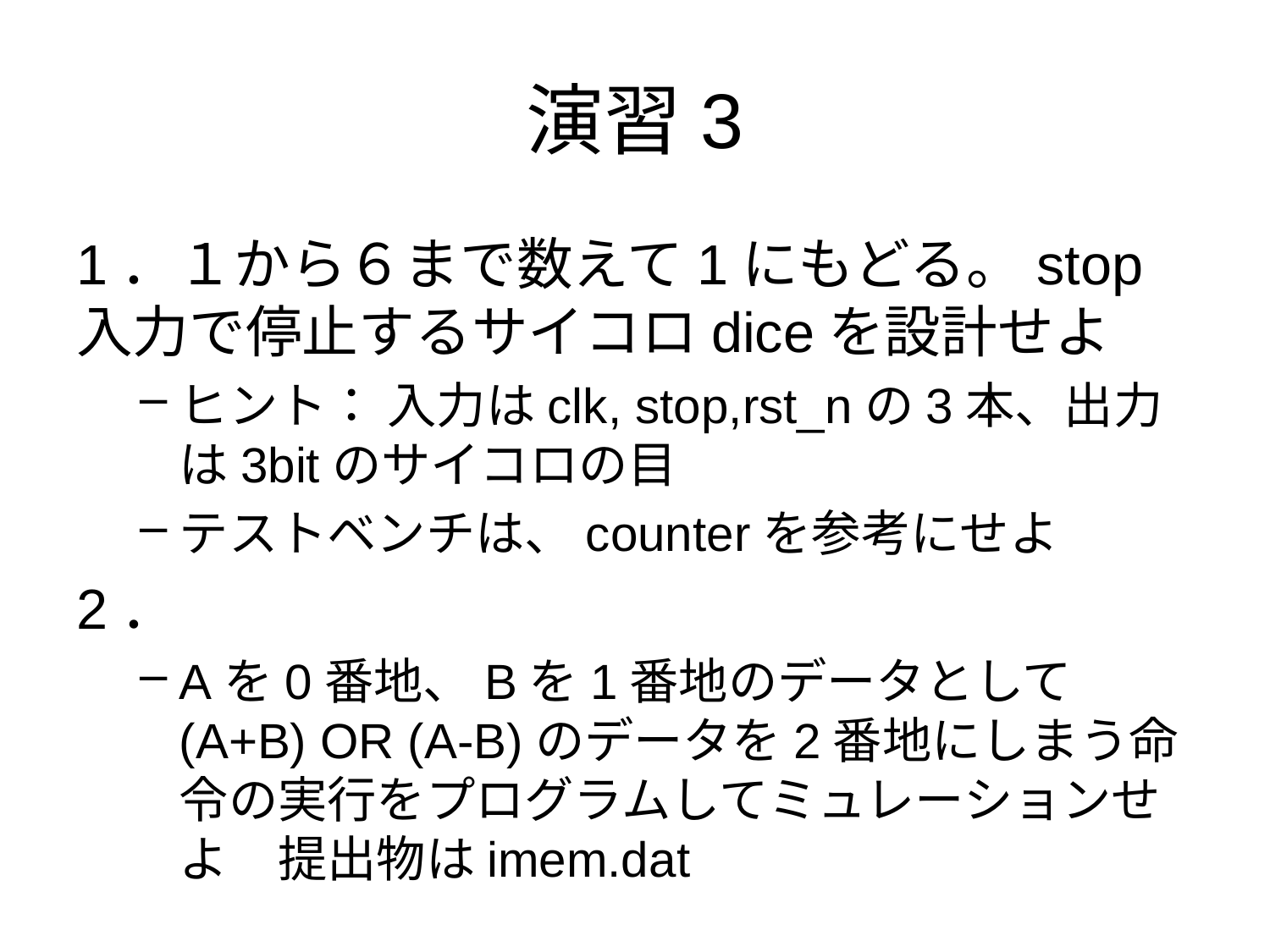

# 演習3
1．１から６まで数えて1にもどる。stop入力で停止するサイコロdiceを設計せよ
ヒント： 入力はclk, stop,rst_nの3本、出力は3bitのサイコロの目
テストベンチは、counterを参考にせよ
2．
Aを0番地、Bを1番地のデータとして(A+B) OR (A-B)のデータを2番地にしまう命令の実行をプログラムしてミュレーションせよ　提出物はimem.dat